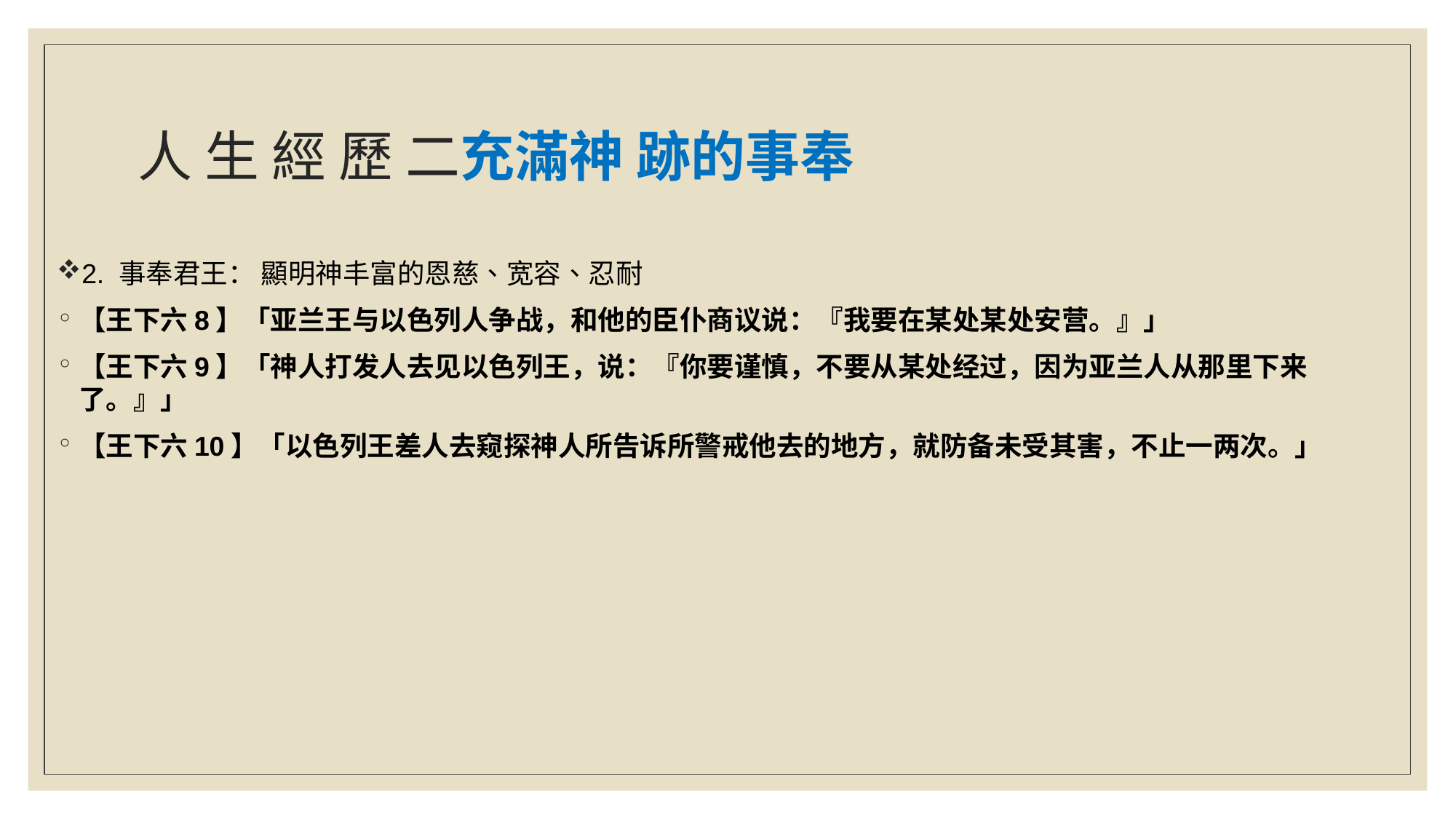

# 人 生 經 歷 二充滿神 跡的事奉
2. 事奉君王： 顯明神丰富的恩慈、宽容、忍耐
【王下六8】「亚兰王与以色列人争战，和他的臣仆商议说：『我要在某处某处安营。』」
【王下六9】「神人打发人去见以色列王，说：『你要谨慎，不要从某处经过，因为亚兰人从那里下来了。』」
【王下六10】「以色列王差人去窥探神人所告诉所警戒他去的地方，就防备未受其害，不止一两次。」